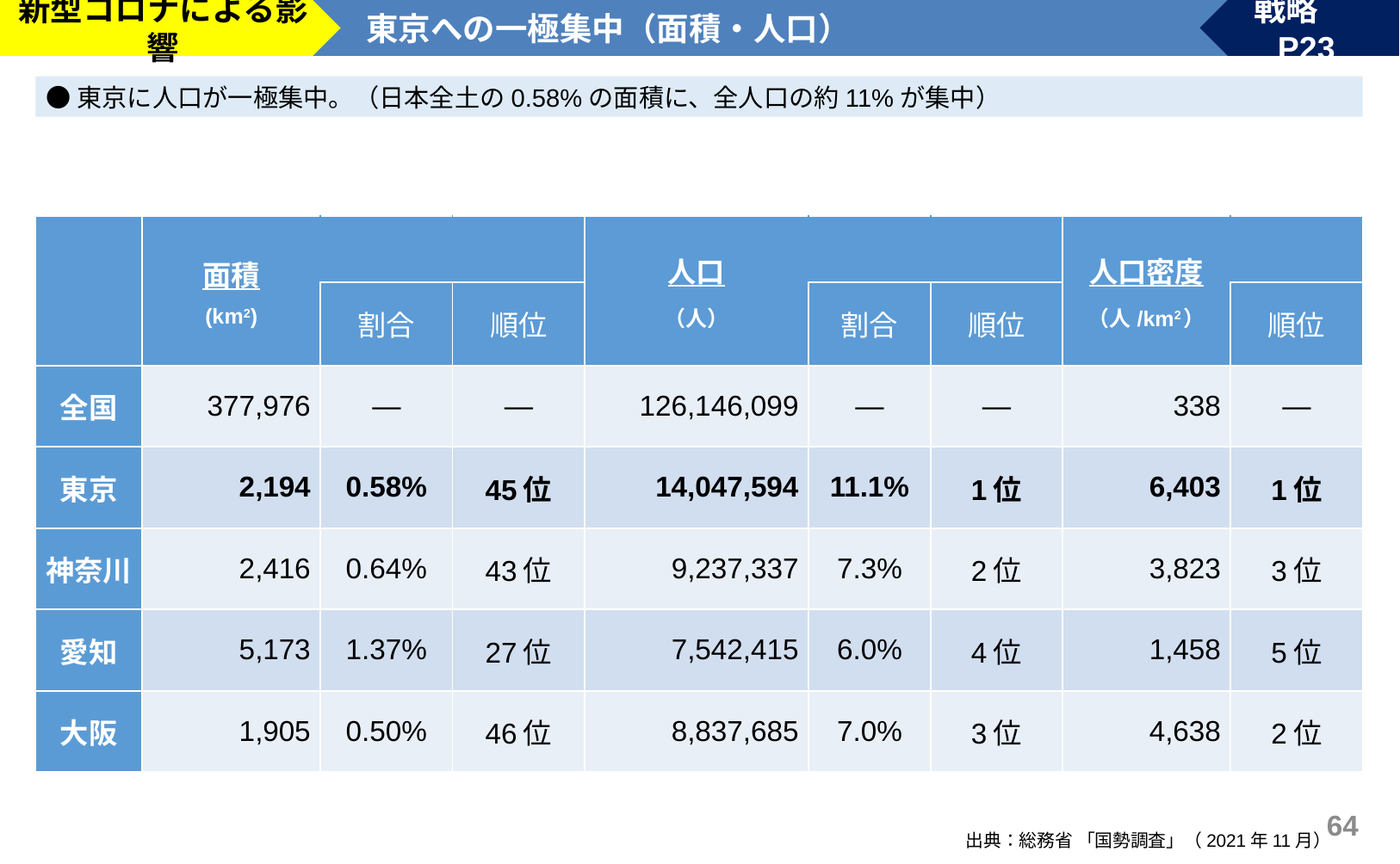

新型コロナによる影響
東京への一極集中（面積・人口）
戦略　P23
●東京に人口が一極集中。（日本全土の0.58%の面積に、全人口の約11%が集中）
|  | 面積 (km2) |  |  | 人口 （人） |  |  | 人口密度 （人/km2） |  |
| --- | --- | --- | --- | --- | --- | --- | --- | --- |
|  |  | 割合 | 順位 |  | 割合 | 順位 |  | 順位 |
| 全国 | 377,976 | ― | ― | 126,146,099 | ― | ― | 338 | ― |
| 東京 | 2,194 | 0.58% | 45位 | 14,047,594 | 11.1% | 1位 | 6,403 | 1位 |
| 神奈川 | 2,416 | 0.64% | 43位 | 9,237,337 | 7.3% | 2位 | 3,823 | 3位 |
| 愛知 | 5,173 | 1.37% | 27位 | 7,542,415 | 6.0% | 4位 | 1,458 | 5位 |
| 大阪 | 1,905 | 0.50% | 46位 | 8,837,685 | 7.0% | 3位 | 4,638 | 2位 |
64
出典：総務省 「国勢調査」（2021年11月）